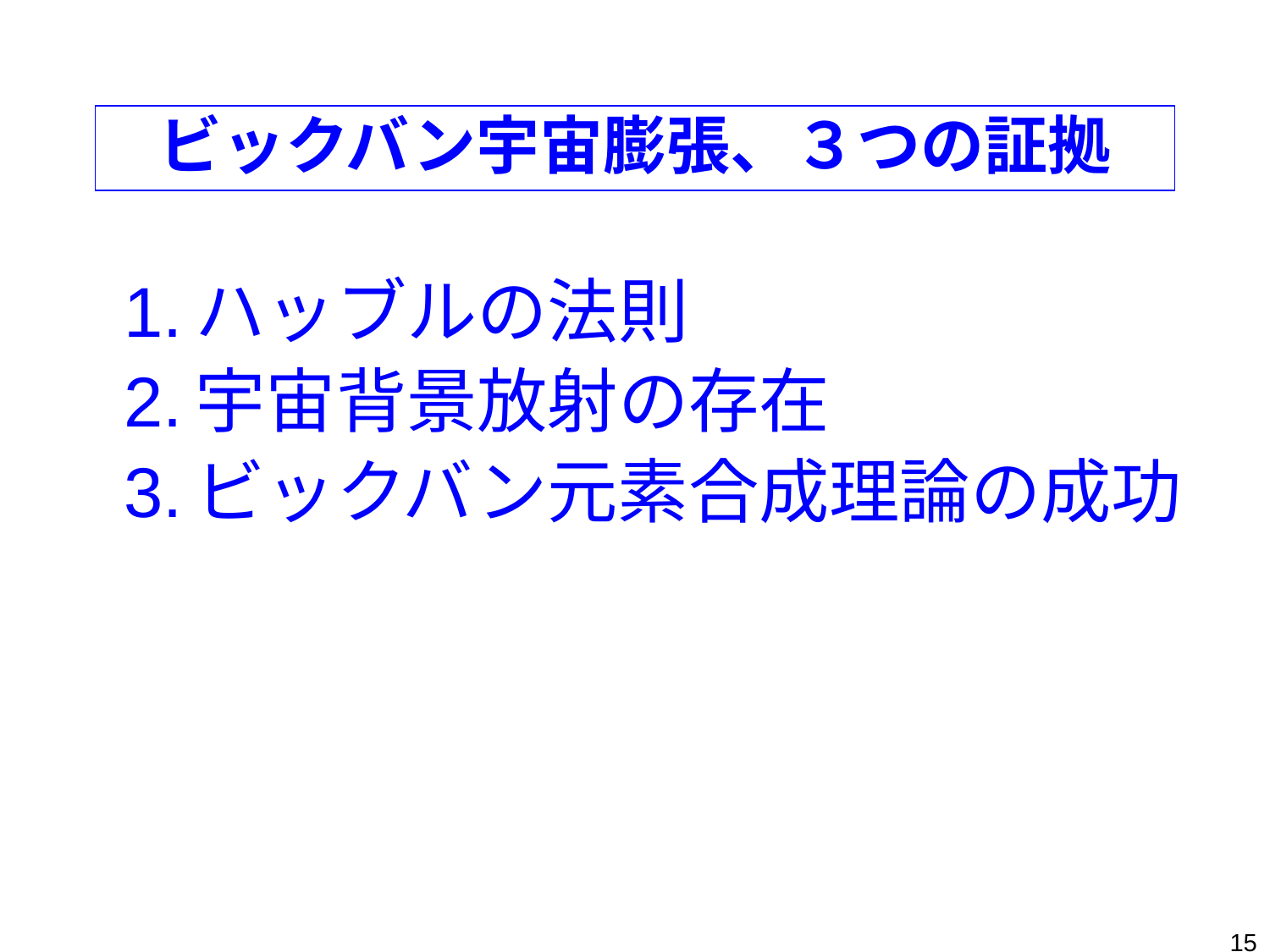

# ビックバン宇宙膨張、３つの証拠
ハッブルの法則
宇宙背景放射の存在
ビックバン元素合成理論の成功
15